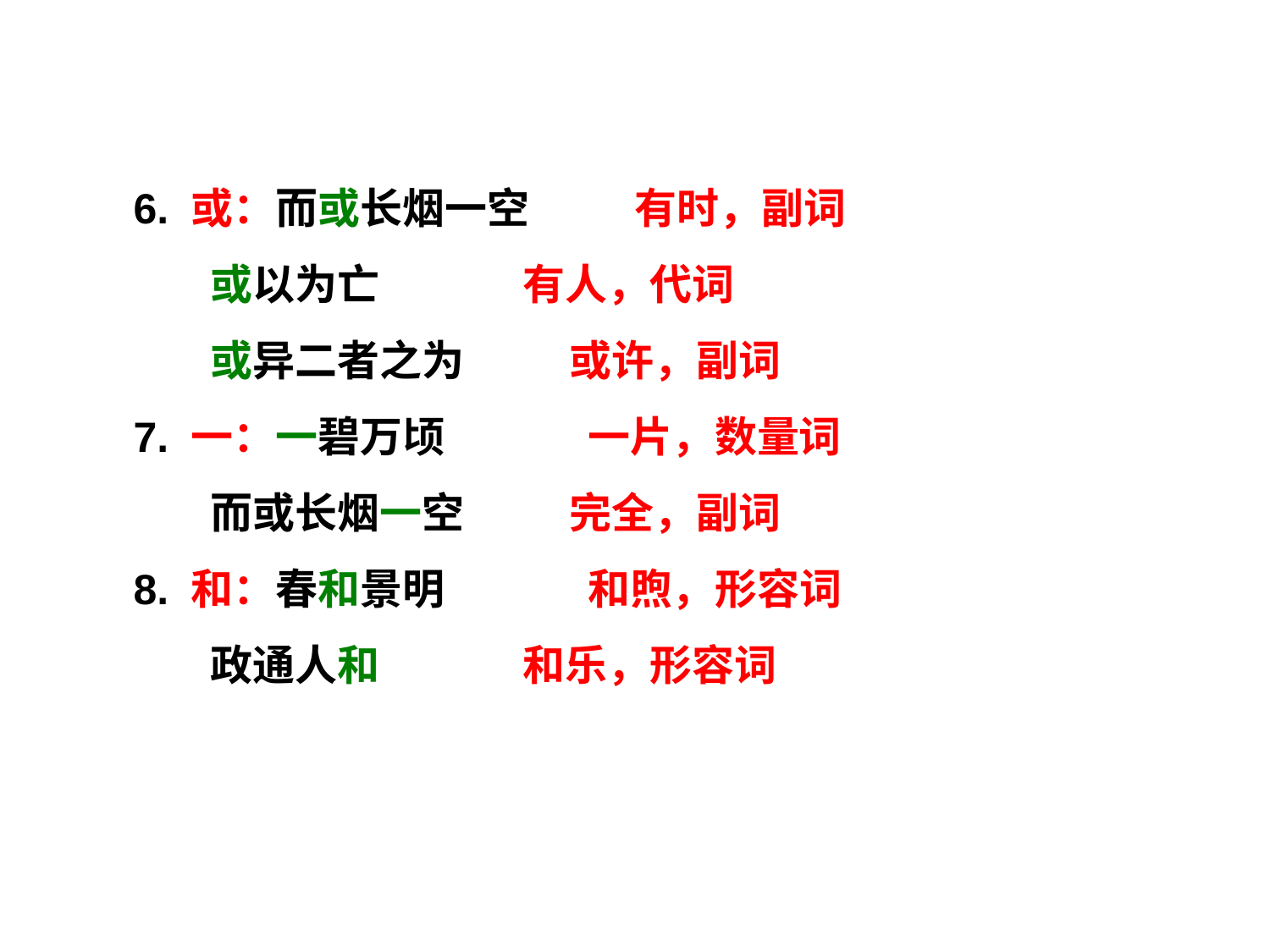

6. 或：而或长烟一空           有时，副词
       或以为亡               有人，代词
       或异二者之为           或许，副词
7. 一：一碧万顷               一片，数量词
       而或长烟一空           完全，副词
8. 和：春和景明               和煦，形容词
       政通人和               和乐，形容词